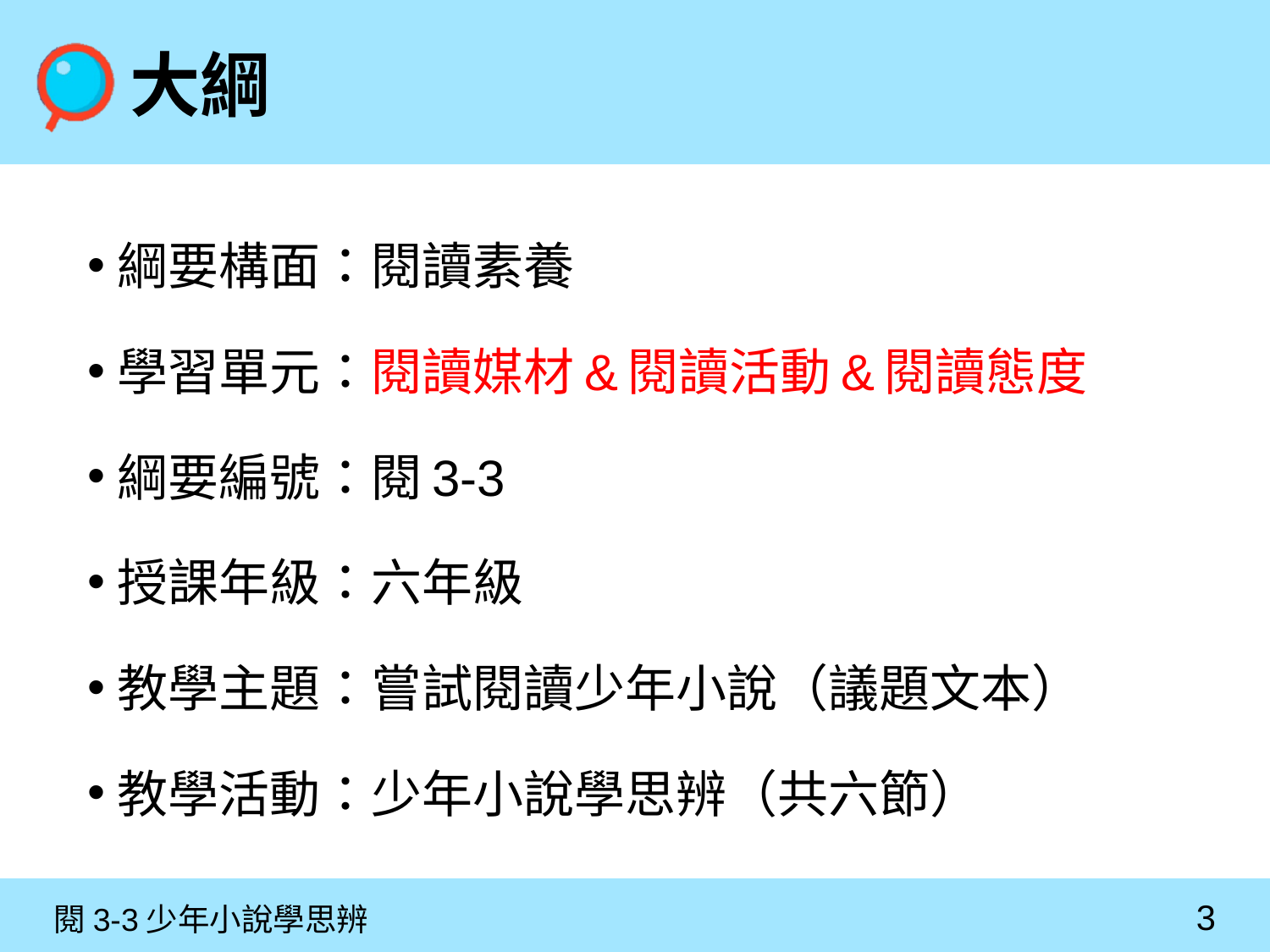

# 大綱

綱要構面：閱讀素養
學習單元：閱讀媒材&閱讀活動&閱讀態度
綱要編號：閱3-3
授課年級：六年級
教學主題：嘗試閱讀少年小說（議題文本）
教學活動：少年小說學思辨（共六節）

3